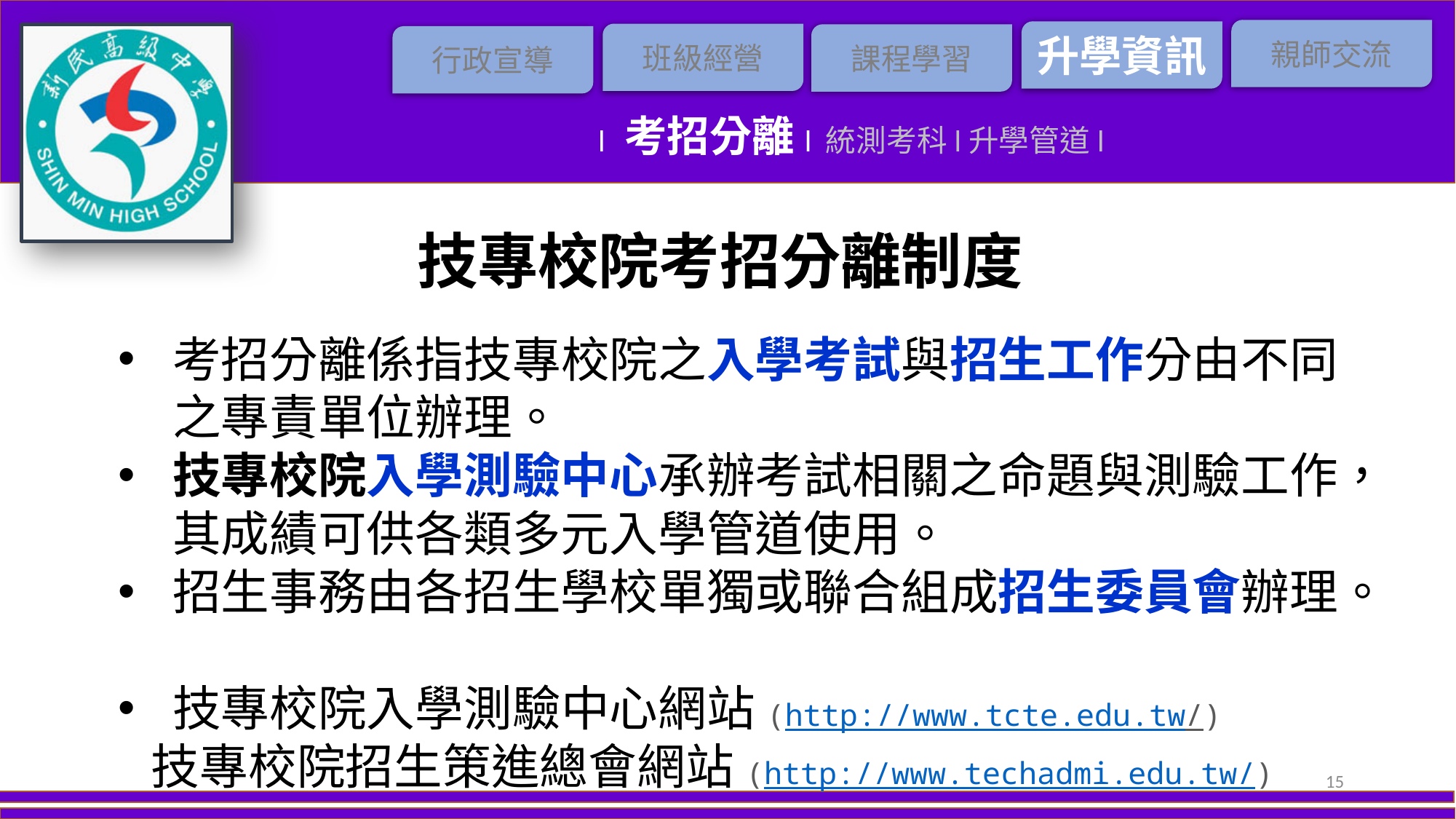

l 考招分離l 統測考科l升學管道l
技專校院考招分離制度
考招分離係指技專校院之入學考試與招生工作分由不同之專責單位辦理。
技專校院入學測驗中心承辦考試相關之命題與測驗工作，其成績可供各類多元入學管道使用。
招生事務由各招生學校單獨或聯合組成招生委員會辦理。
技專校院入學測驗中心網站(http://www.tcte.edu.tw/)
  技專校院招生策進總會網站(http://www.techadmi.edu.tw/)
15